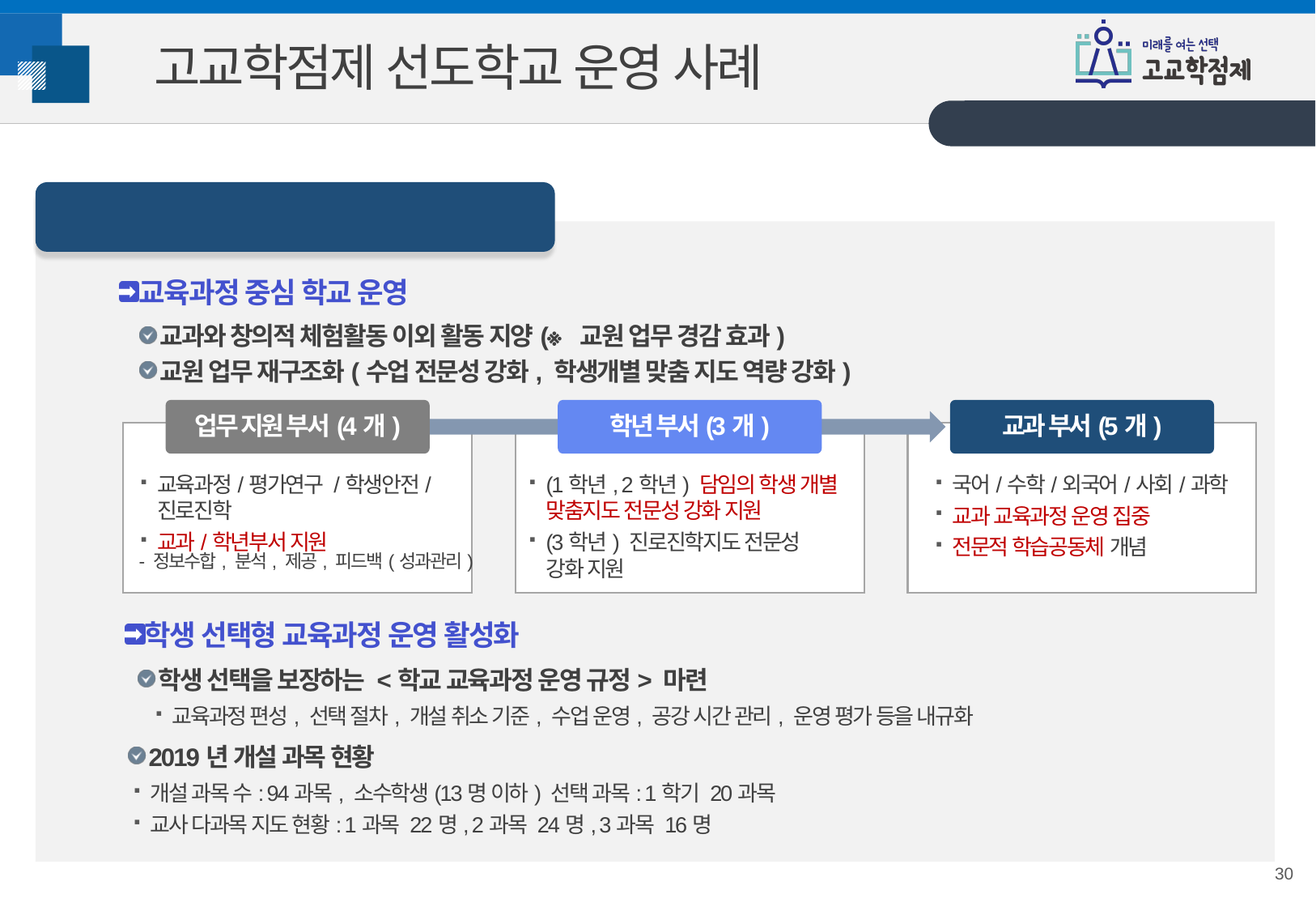

고교학점제 선도학교 운영 사례
인천신현고등학교

교육과정 중심 학교 운영

교과와 창의적 체험활동 이외 활동 지양(※ 교원 업무 경감 효과)
교원 업무 재구조화(수업 전문성 강화, 학생개별 맞춤 지도 역량 강화)

업무 지원 부서(4개)
학년 부서(3개)
교과 부서(5개)

교육과정/평가연구 /학생안전/
진로진학
교과/학년부서 지원
- 정보수합, 분석, 제공, 피드백(성과관리)
(1학년, 2학년) 담임의 학생 개별
맞춤지도 전문성 강화 지원
(3학년) 진로진학지도 전문성
강화 지원
국어/수학/외국어/사회/과학
교과 교육과정 운영 집중
전문적 학습공동체 개념
학생 선택형 교육과정 운영 활성화
학생 선택을 보장하는 <학교 교육과정 운영 규정> 마련
교육과정 편성, 선택 절차, 개설 취소 기준, 수업 운영, 공강 시간 관리, 운영 평가 등을 내규화
2019년 개설 과목 현황
개설 과목 수: 94과목, 소수학생(13명 이하) 선택 과목: 1학기 20과목
교사 다과목 지도 현황: 1과목 22명, 2과목 24명, 3과목 16명